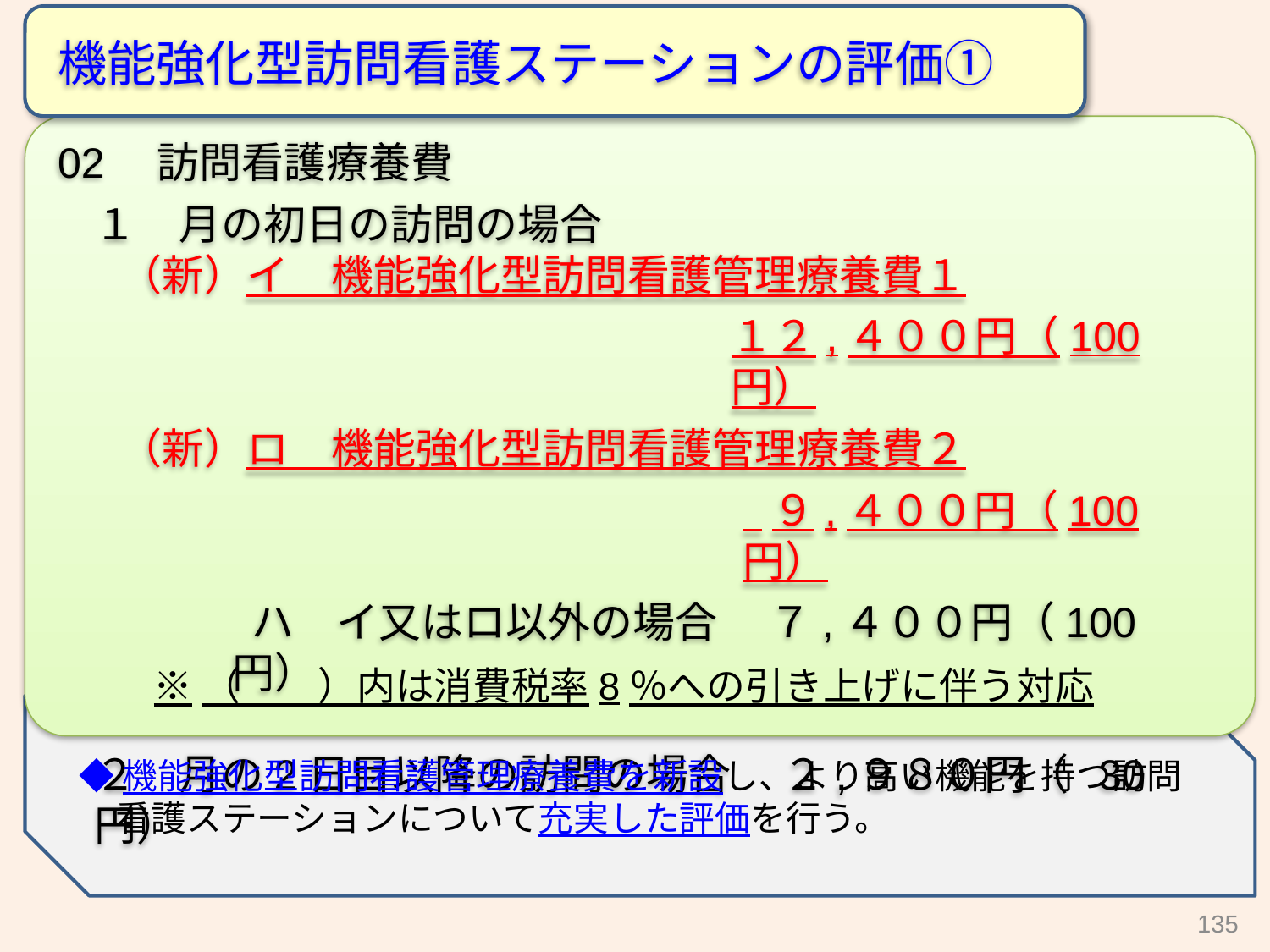

機能強化型訪問看護ステーションの評価①

02　訪問看護療養費
１　月の初日の訪問の場合
（新）イ　機能強化型訪問看護管理療養費１
１２,４００円（100円）
（新）ロ　機能強化型訪問看護管理療養費２
  ９,４００円（100円）
 ハ　イ又はロ以外の場合　 ７,４００円（100円）

２　月の2日目以降の訪問の場合　 ２,９８０円（  30円）

※（　　）内は消費税率8％への引き上げに伴う対応

◆機能強化型訪問看護管理療養費を新設し、より高い機能を持つ訪問看護ステーションについて充実した評価を行う。
135